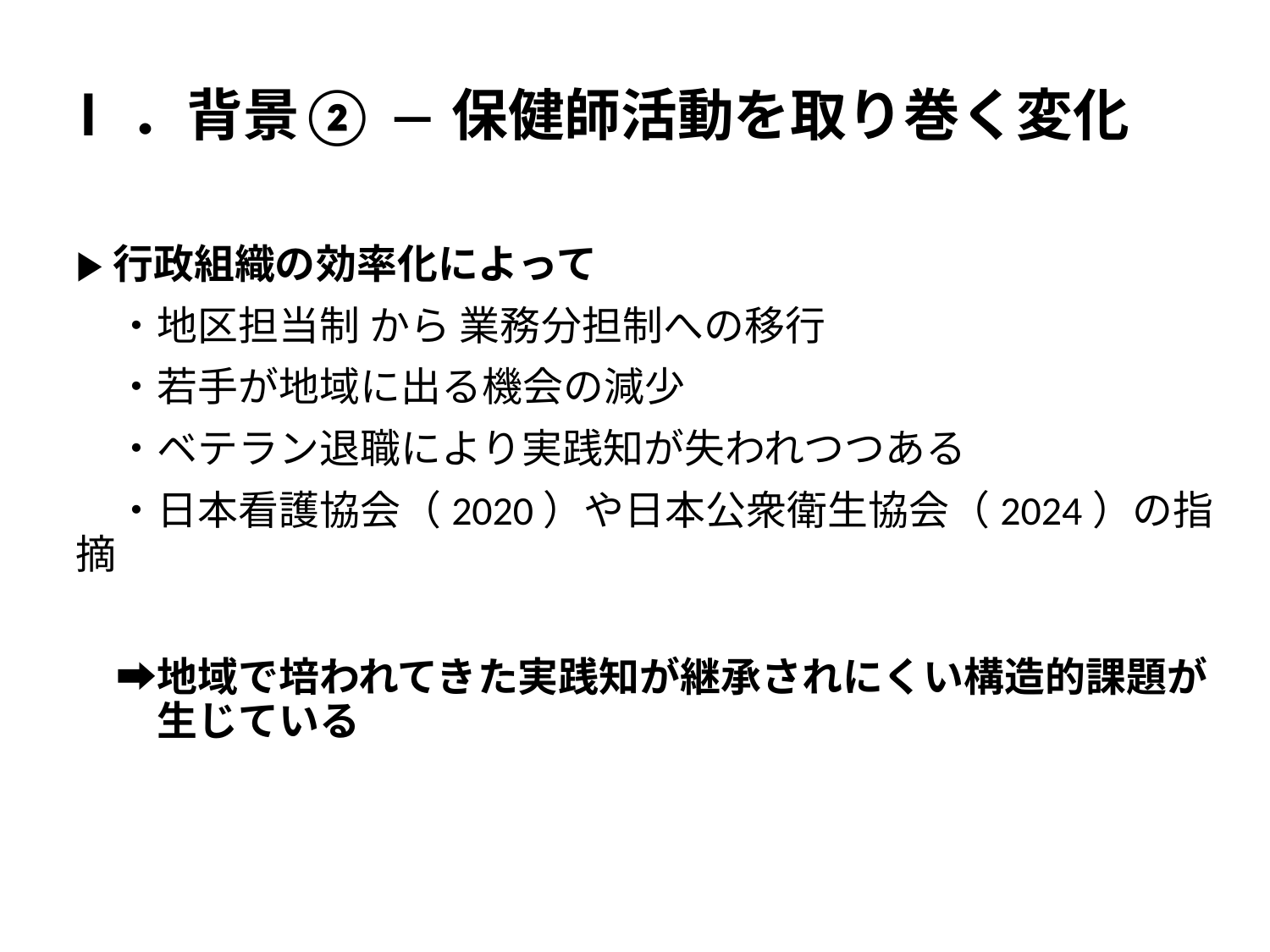

# Ⅰ．背景② ― 保健師活動を取り巻く変化
▶行政組織の効率化によって
　・地区担当制 から 業務分担制への移行
　・若手が地域に出る機会の減少
　・ベテラン退職により実践知が失われつつある
　・日本看護協会（2020）や日本公衆衛生協会（2024）の指摘

　➡地域で培われてきた実践知が継承されにくい構造的課題が　　生じている